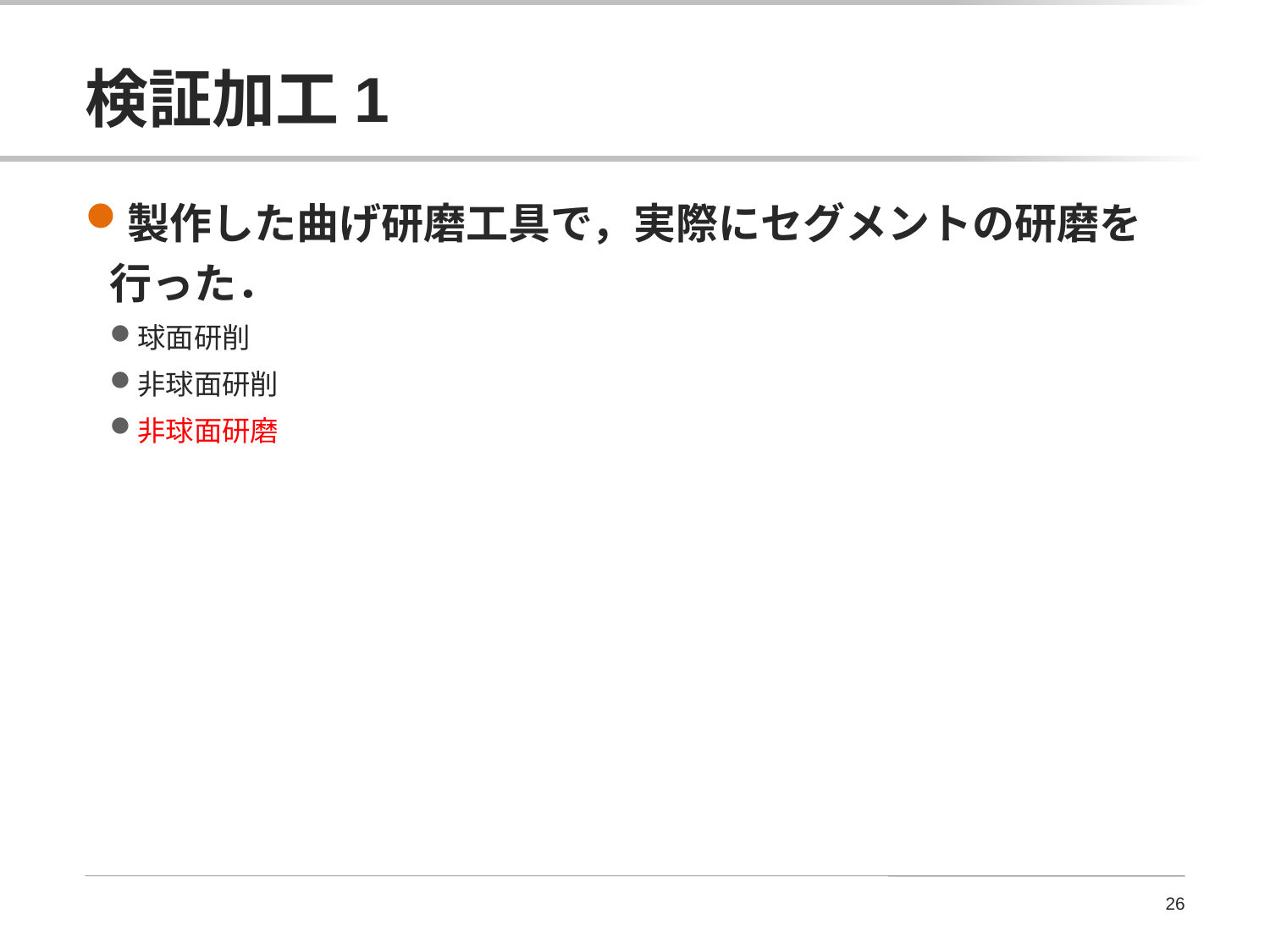

# 検証加工1
製作した曲げ研磨工具で，実際にセグメントの研磨を行った．
球面研削
非球面研削
非球面研磨
26